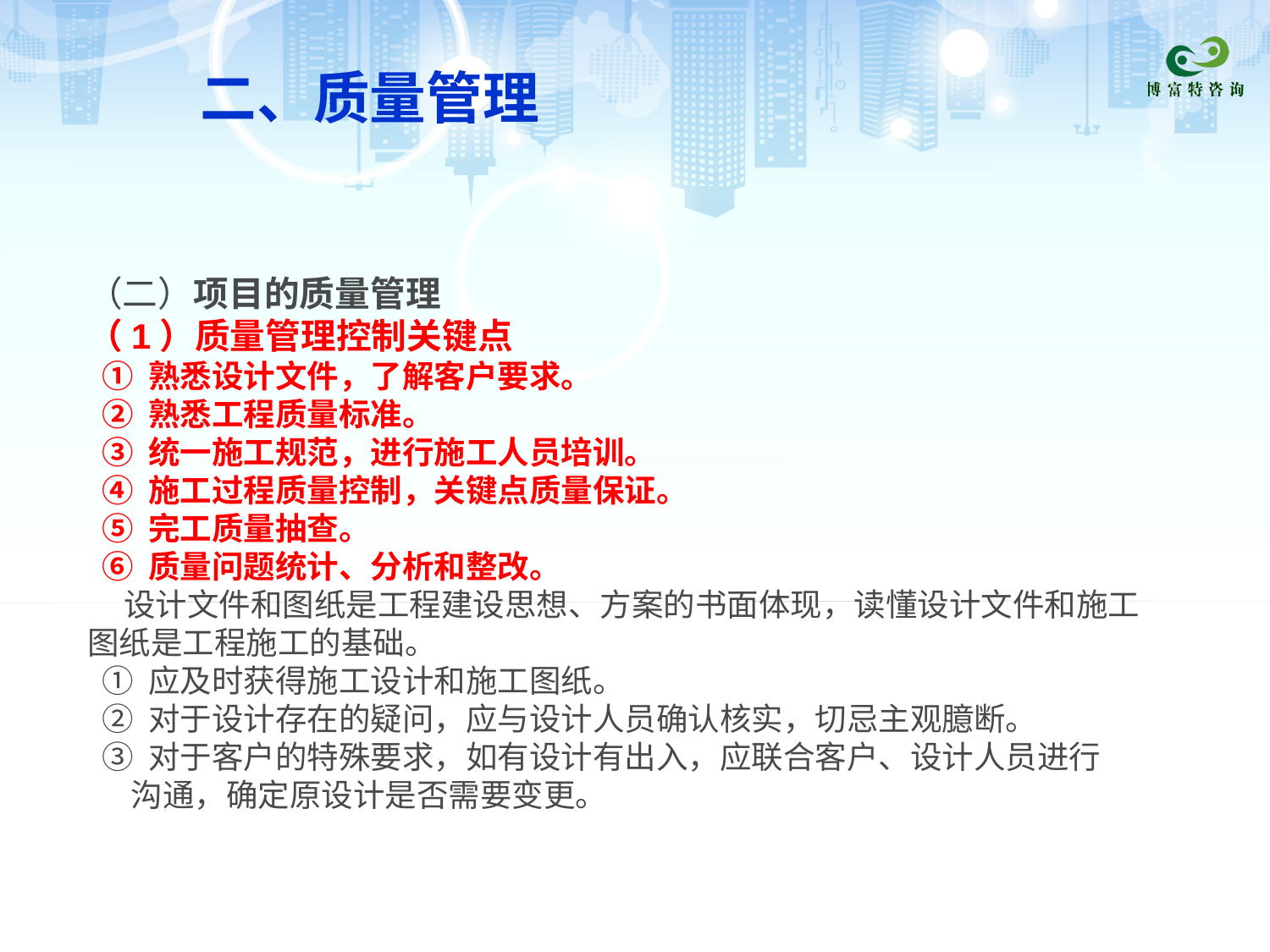

二、质量管理

（二）项目的质量管理
（1）质量管理控制关键点
  ① 熟悉设计文件，了解客户要求。
  ② 熟悉工程质量标准。
  ③ 统一施工规范，进行施工人员培训。
  ④ 施工过程质量控制，关键点质量保证。
  ⑤ 完工质量抽查。
  ⑥ 质量问题统计、分析和整改。
    设计文件和图纸是工程建设思想、方案的书面体现，读懂设计文件和施工图纸是工程施工的基础。
  ① 应及时获得施工设计和施工图纸。
  ② 对于设计存在的疑问，应与设计人员确认核实，切忌主观臆断。
  ③ 对于客户的特殊要求，如有设计有出入，应联合客户、设计人员进行
     沟通，确定原设计是否需要变更。